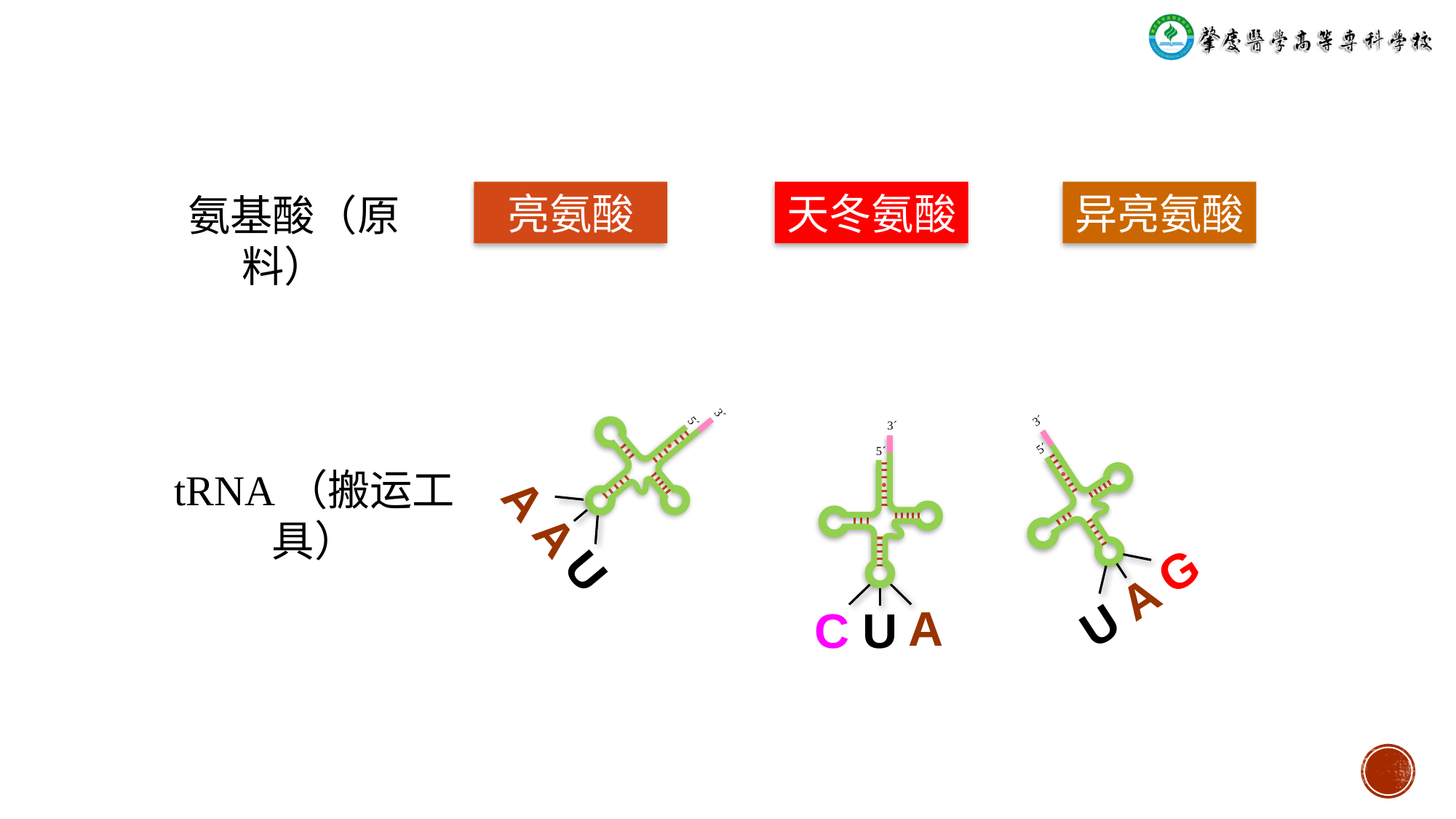

亮氨酸
天冬氨酸
异亮氨酸
 氨基酸（原料）
3´

5´

•
U
A
A
3´

5´

•
G
A
U
3´

5´

•
A
U
C
tRNA（搬运工具）